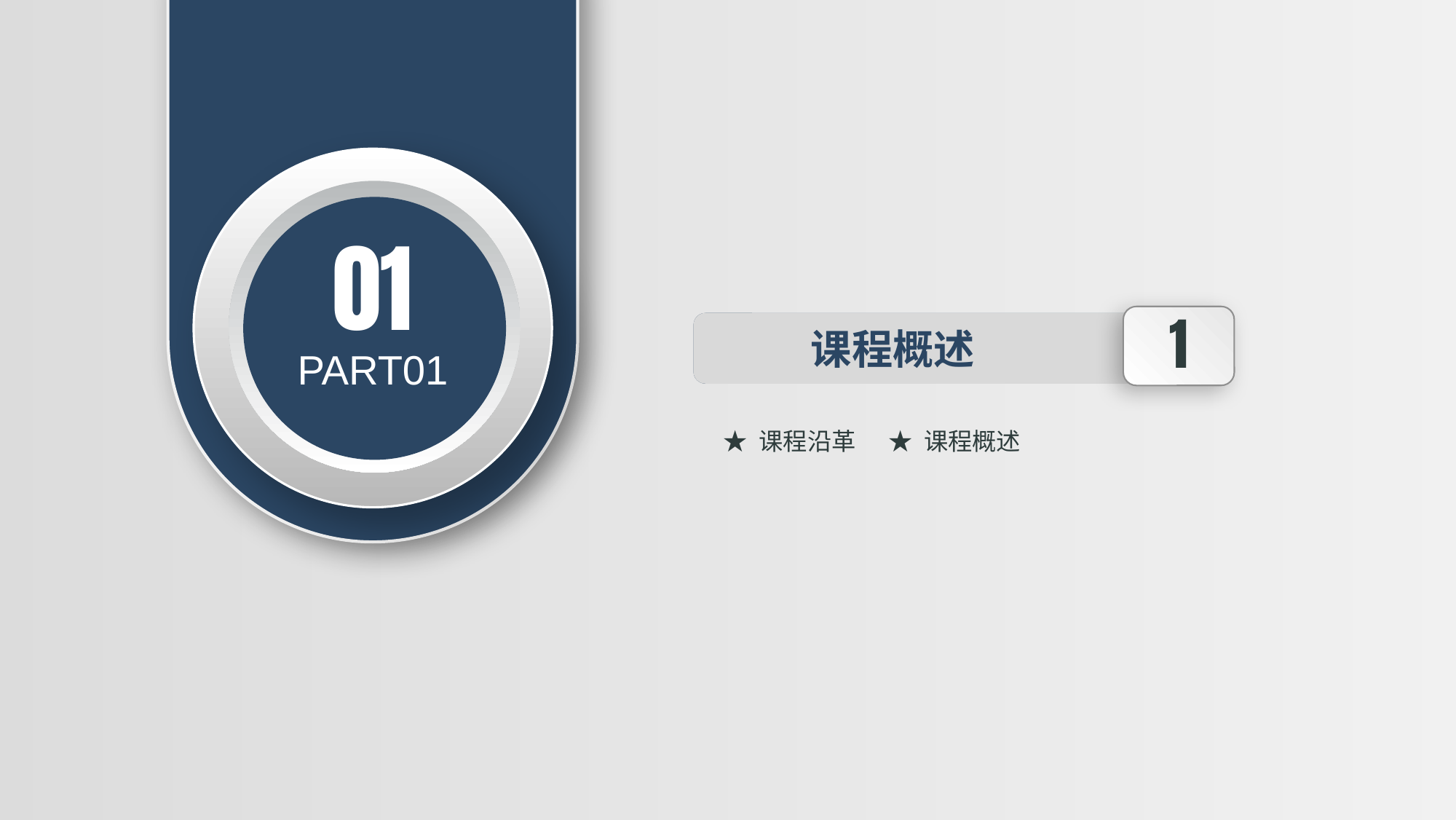

01

1

课程概述
PART01
★ 课程沿革
★ 课程概述